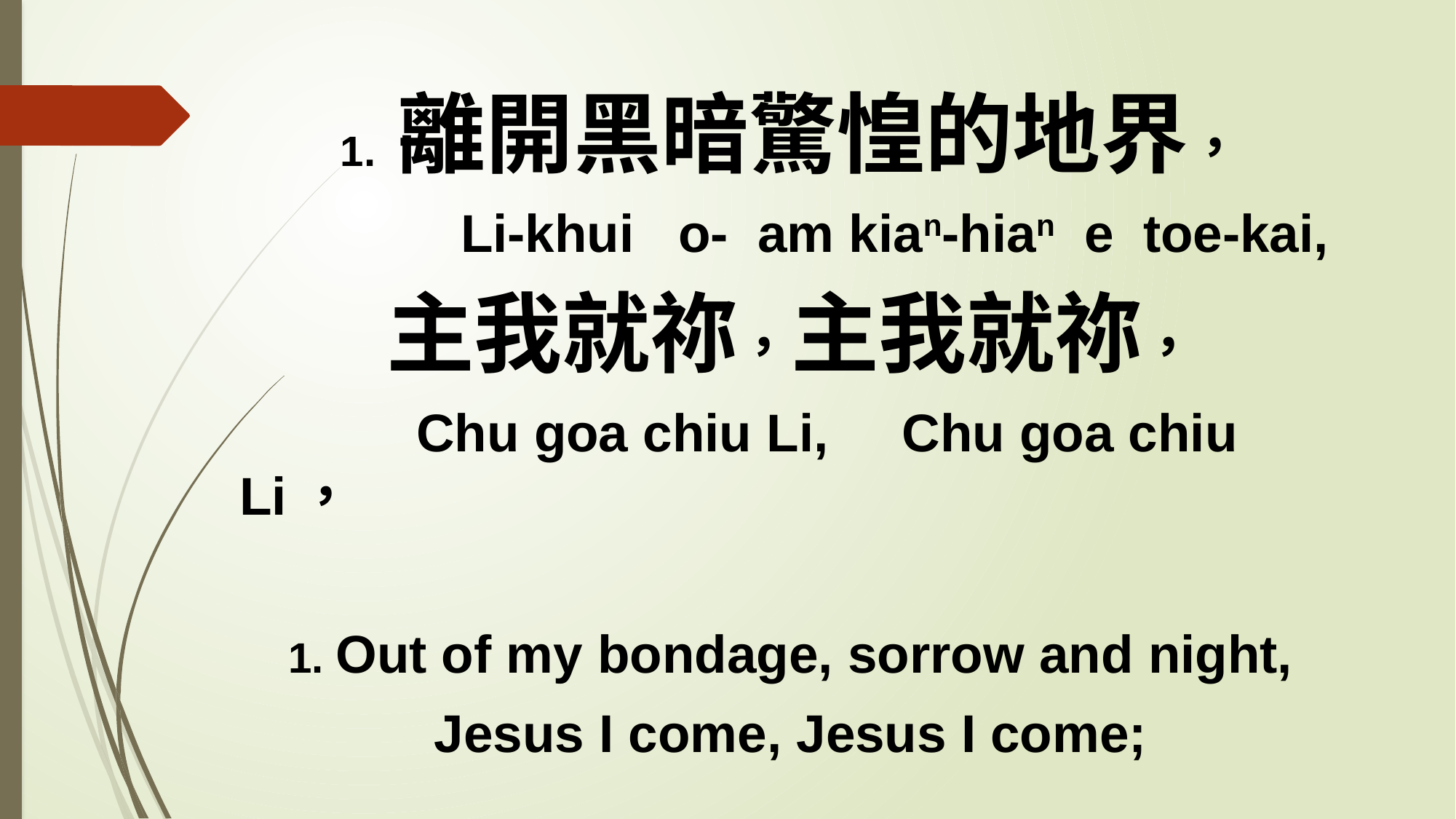

1. 離開黑暗驚惶的地界，
               Li-khui   o-  am kian-hian  e  toe-kai,
主我就祢，主我就祢，
            Chu goa chiu Li,     Chu goa chiu Li，

1. Out of my bondage, sorrow and night,
Jesus I come, Jesus I come;